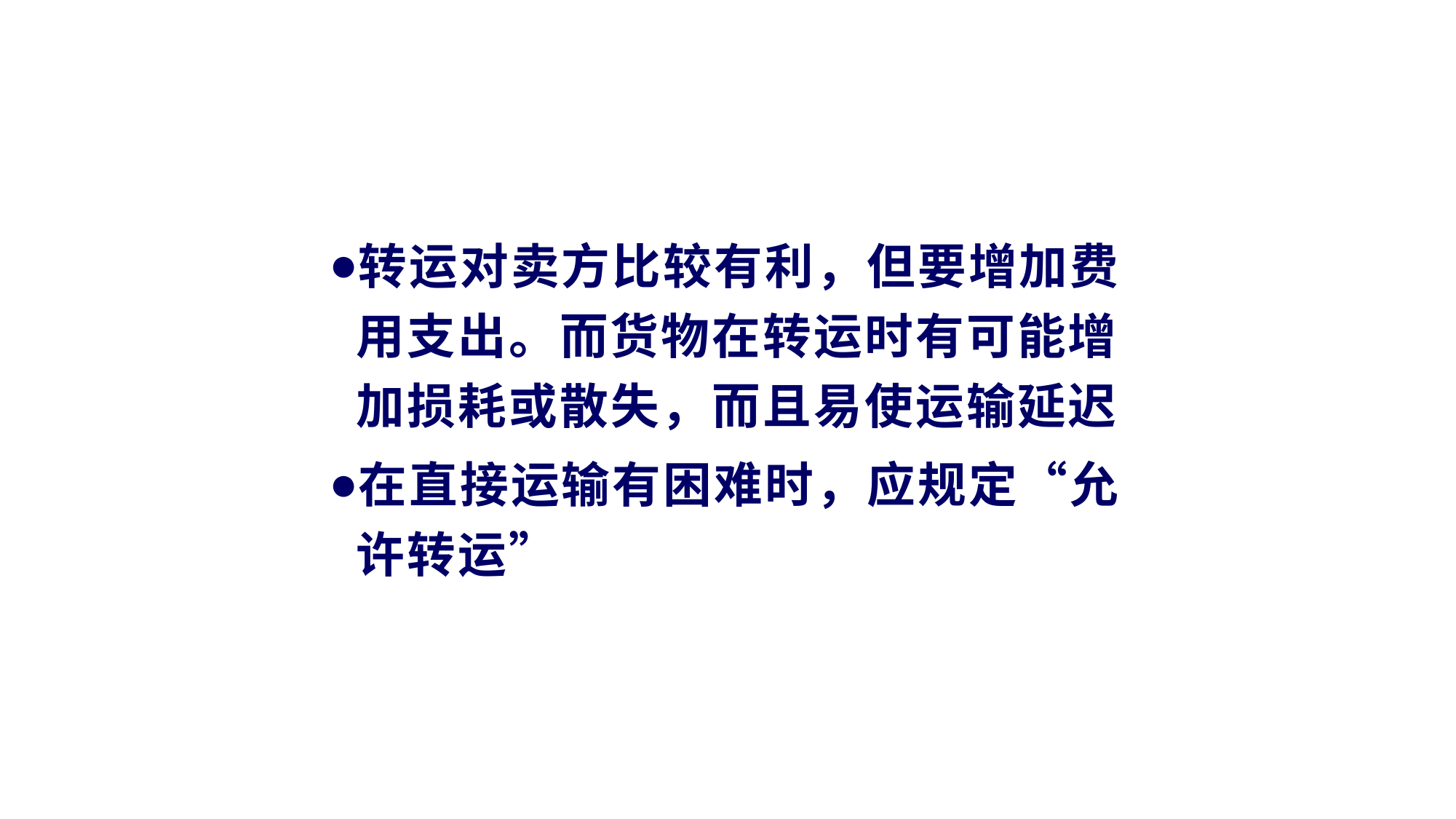

#
转运对卖方比较有利，但要增加费用支出。而货物在转运时有可能增加损耗或散失，而且易使运输延迟
在直接运输有困难时，应规定“允许转运”